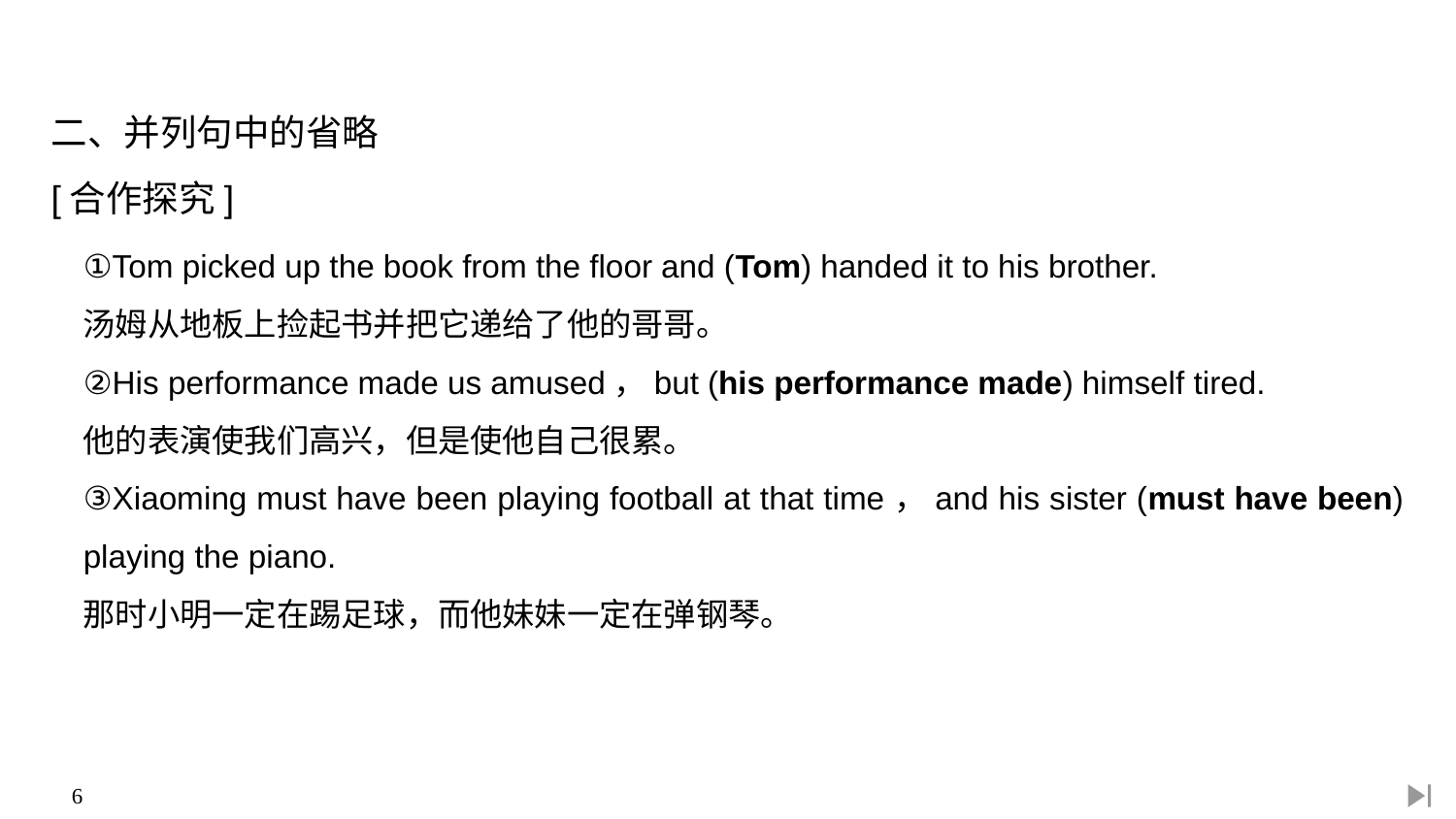

二、并列句中的省略
[合作探究]
①Tom picked up the book from the floor and (Tom) handed it to his brother.
汤姆从地板上捡起书并把它递给了他的哥哥。
②His performance made us amused，but (his performance made) himself tired.
他的表演使我们高兴，但是使他自己很累。
③Xiaoming must have been playing football at that time，and his sister (must have been) playing the piano.
那时小明一定在踢足球，而他妹妹一定在弹钢琴。